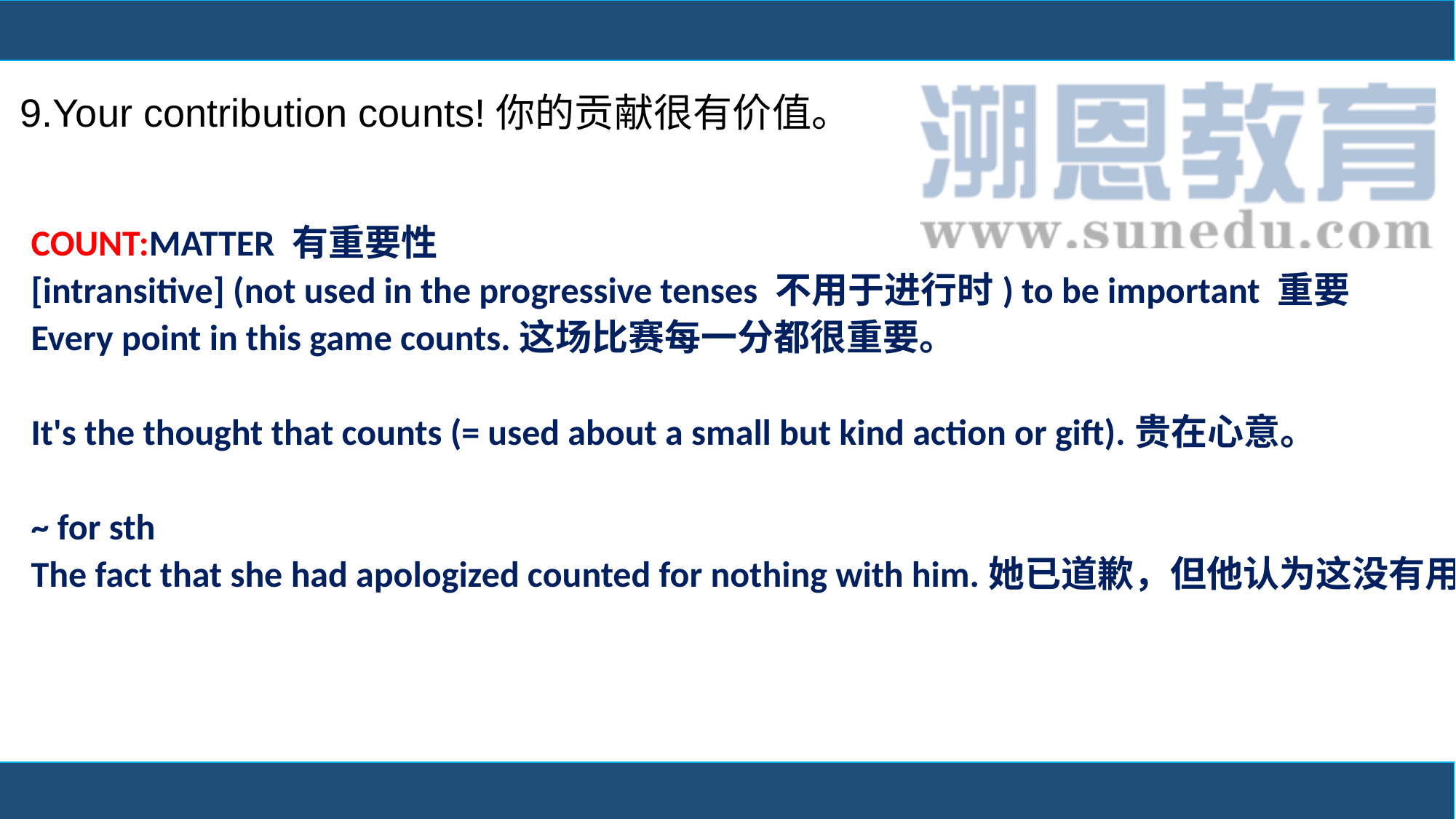

9.Your contribution counts!你的贡献很有价值。
COUNT:MATTER 有重要性
[intransitive] (not used in the progressive tenses 不用于进行时) to be important 重要
Every point in this game counts.这场比赛每一分都很重要。

It's the thought that counts (= used about a small but kind action or gift).贵在心意。

~ for sth
The fact that she had apologized counted for nothing with him.她已道歉，但他认为这没有用。